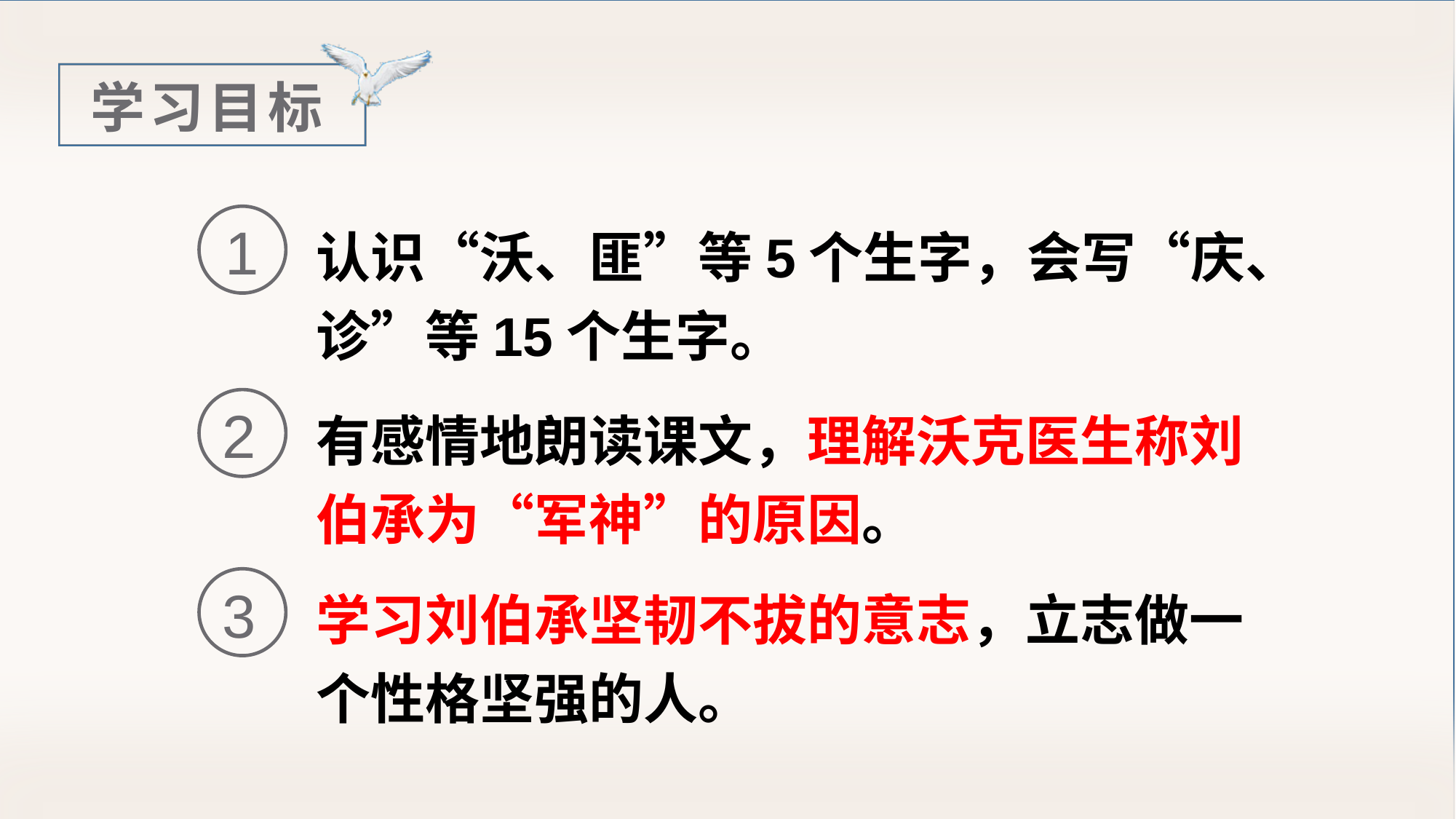

学习目标
认识“沃、匪”等5个生字，会写“庆、诊”等15个生字。

1
有感情地朗读课文，理解沃克医生称刘伯承为“军神”的原因。

2
学习刘伯承坚韧不拔的意志，立志做一个性格坚强的人。

3